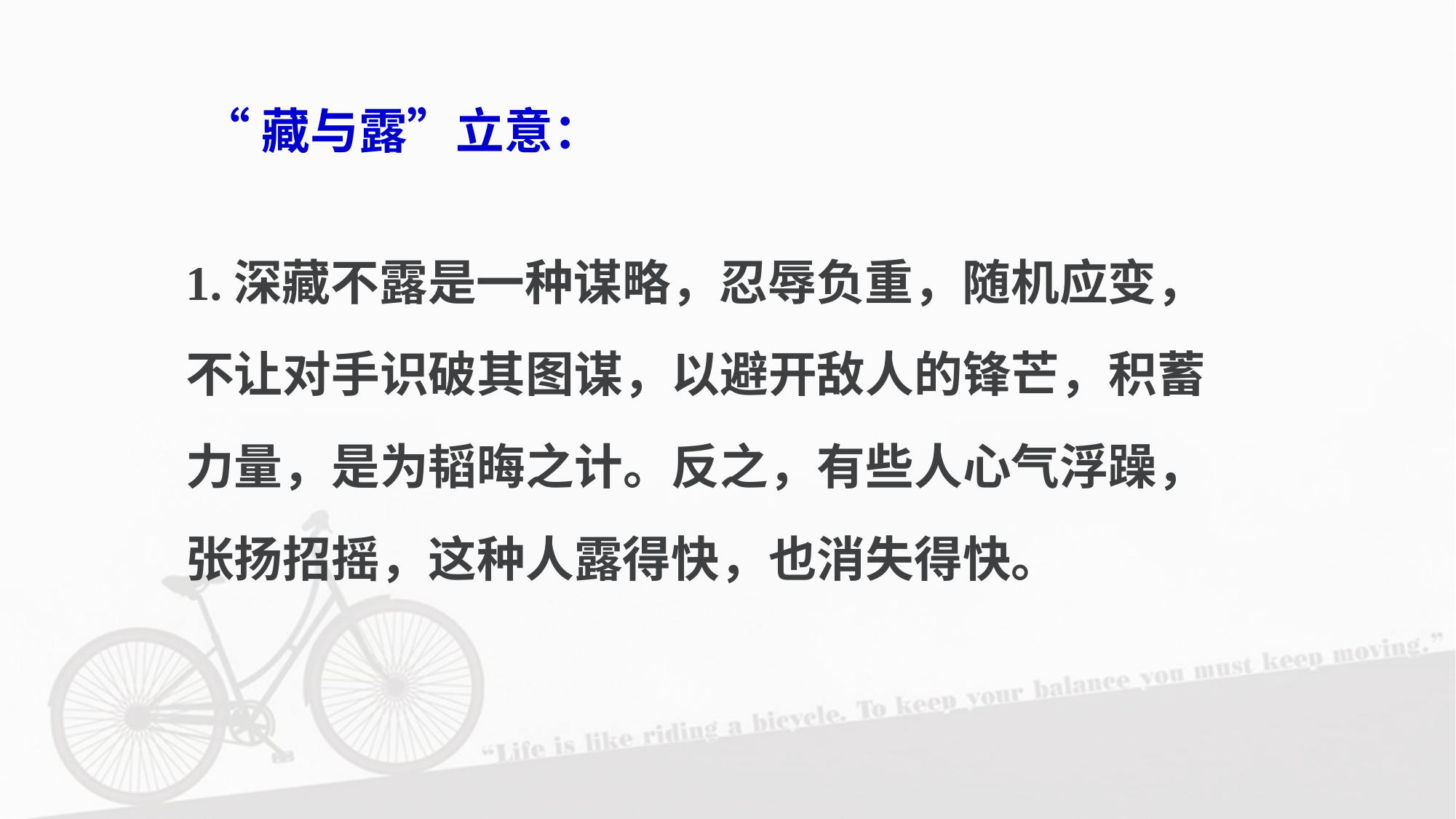

“藏与露”立意：
1.深藏不露是一种谋略，忍辱负重，随机应变，
不让对手识破其图谋，以避开敌人的锋芒，积蓄
力量，是为韬晦之计。反之，有些人心气浮躁，
张扬招摇，这种人露得快，也消失得快。